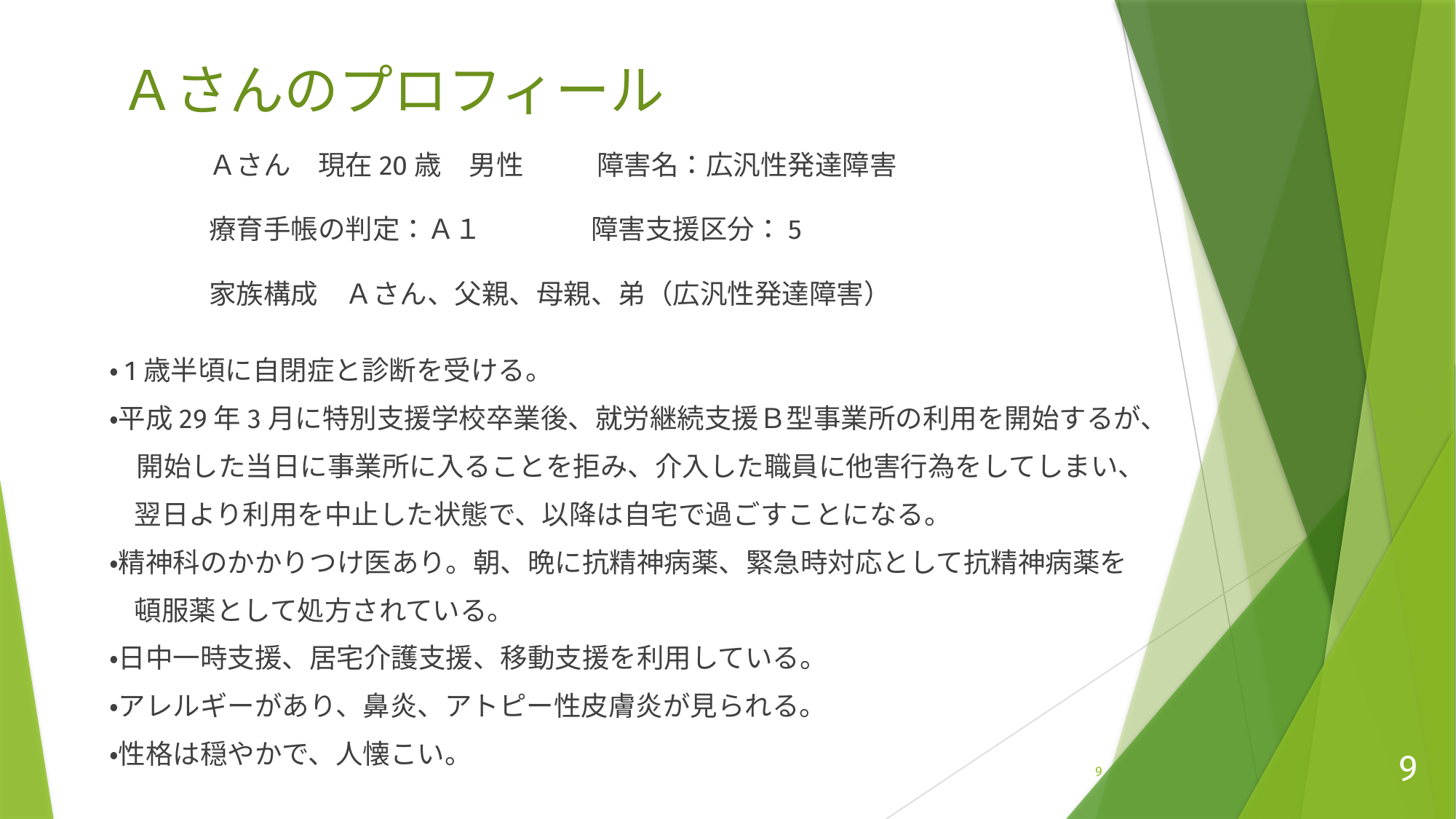

# Ａさんのプロフィール
Ａさん　現在20歳　男性　　   障害名：広汎性発達障害
療育手帳の判定：Ａ１　　　　障害支援区分：5
家族構成　Ａさん、父親、母親、弟（広汎性発達障害）
・1歳半頃に自閉症と診断を受ける。
・平成29年3月に特別支援学校卒業後、就労継続支援Ｂ型事業所の利用を開始するが、
　開始した当日に事業所に入ることを拒み、介入した職員に他害行為をしてしまい、
   翌日より利用を中止した状態で、以降は自宅で過ごすことになる。
・精神科のかかりつけ医あり。朝、晩に抗精神病薬、緊急時対応として抗精神病薬を
   頓服薬として処方されている。
・日中一時支援、居宅介護支援、移動支援を利用している。
・アレルギーがあり、鼻炎、アトピー性皮膚炎が見られる。
・性格は穏やかで、人懐こい。
9
9